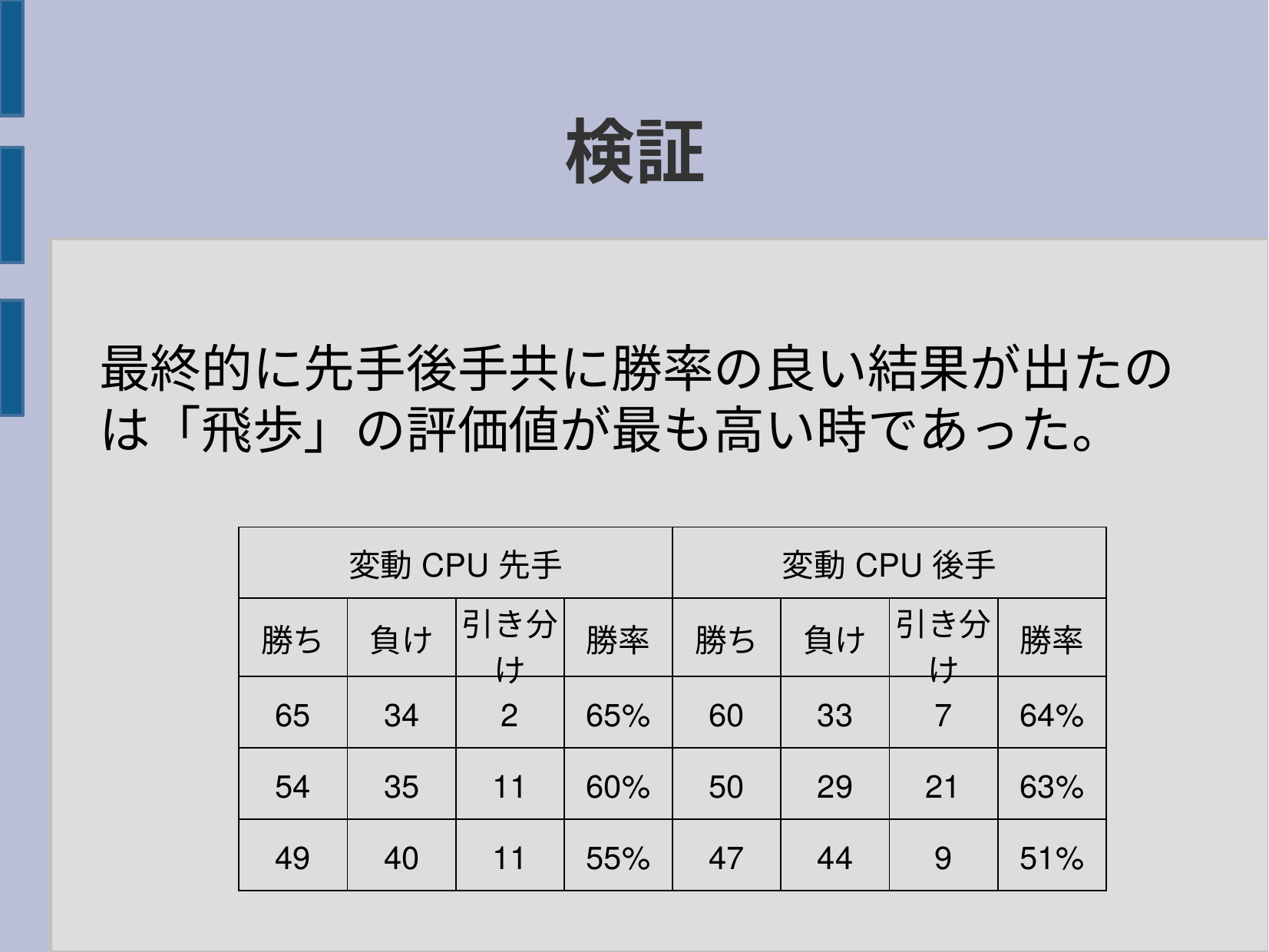

検証
最終的に先手後手共に勝率の良い結果が出たのは「飛歩」の評価値が最も高い時であった。
| 変動CPU先手 |  |  |  | 変動CPU後手 |  |  |  |
| --- | --- | --- | --- | --- | --- | --- | --- |
| 勝ち | 負け | 引き分け | 勝率 | 勝ち | 負け | 引き分け | 勝率 |
| 65 | 34 | 2 | 65% | 60 | 33 | 7 | 64% |
| 54 | 35 | 11 | 60% | 50 | 29 | 21 | 63% |
| 49 | 40 | 11 | 55% | 47 | 44 | 9 | 51% |